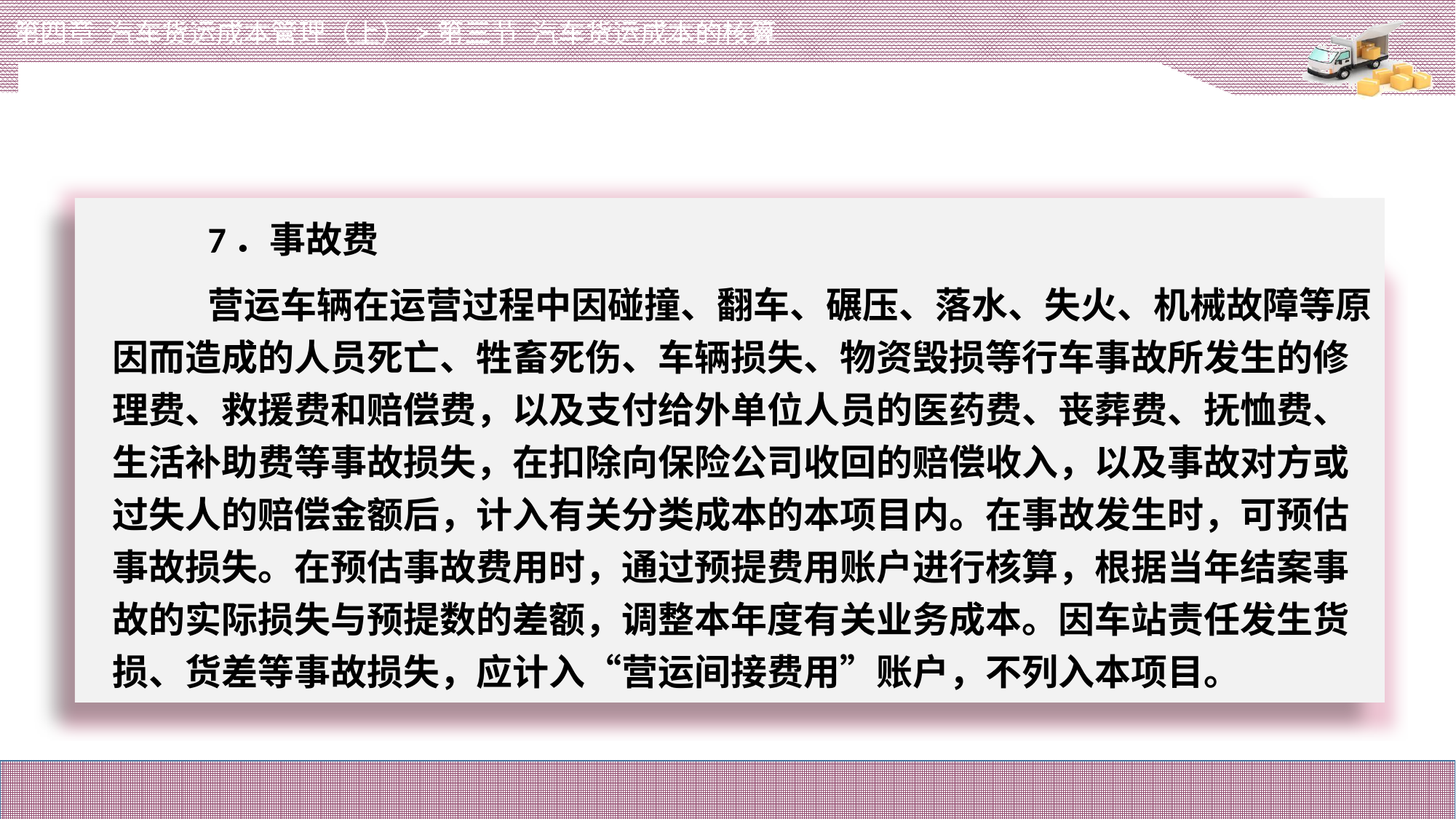

第四章  汽车货运成本管理（上）>第三节  汽车货运成本的核算
# 7．事故费
营运车辆在运营过程中因碰撞、翻车、碾压、落水、失火、机械故障等原因而造成的人员死亡、牲畜死伤、车辆损失、物资毁损等行车事故所发生的修理费、救援费和赔偿费，以及支付给外单位人员的医药费、丧葬费、抚恤费、生活补助费等事故损失，在扣除向保险公司收回的赔偿收入，以及事故对方或过失人的赔偿金额后，计入有关分类成本的本项目内。在事故发生时，可预估事故损失。在预估事故费用时，通过预提费用账户进行核算，根据当年结案事故的实际损失与预提数的差额，调整本年度有关业务成本。因车站责任发生货损、货差等事故损失，应计入“营运间接费用”账户，不列入本项目。